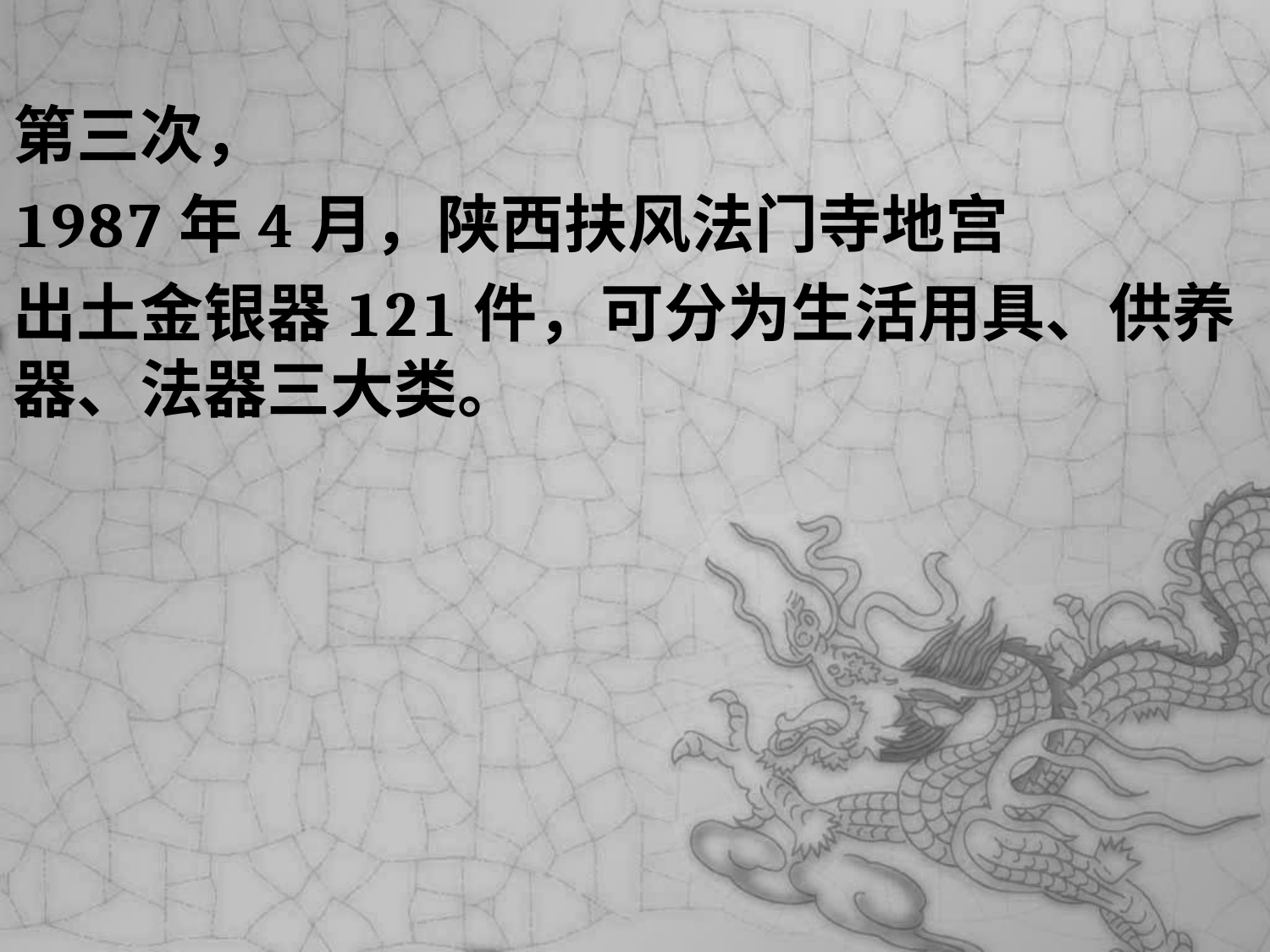

第三次，
1987年4月，陕西扶风法门寺地宫
出土金银器121件，可分为生活用具、供养器、法器三大类。